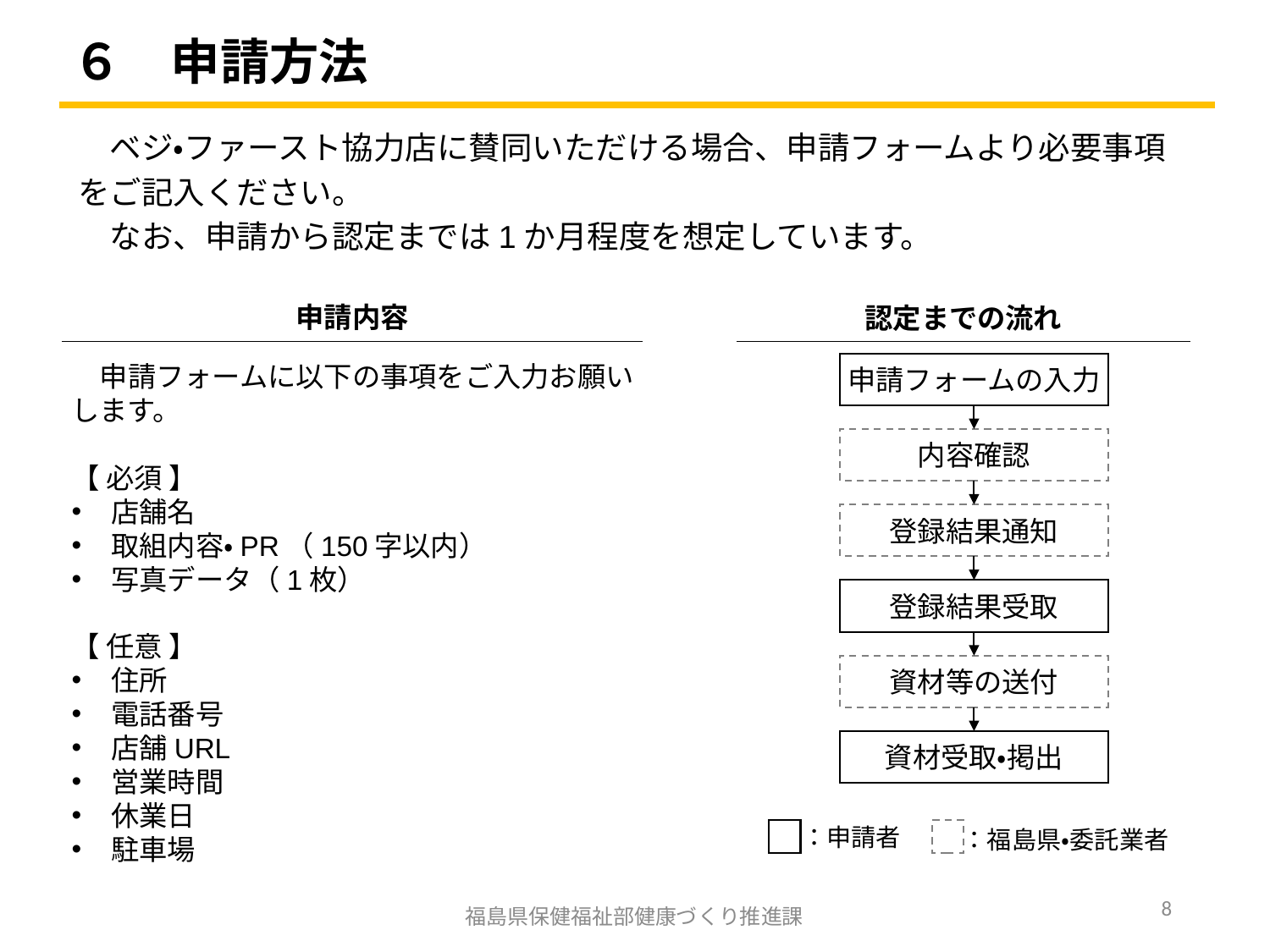

# ６　申請方法
　ベジ・ファースト協力店に賛同いただける場合、申請フォームより必要事項
をご記入ください。
　なお、申請から認定までは1か月程度を想定しています。
申請内容
認定までの流れ
　申請フォームに以下の事項をご入力お願いします。

【 必須 】
店舗名
取組内容・PR（150字以内）
写真データ（1枚）

【 任意 】
住所
電話番号
店舗URL
営業時間
休業日
駐車場

申請フォームの入力
内容確認
登録結果通知
登録結果受取
資材等の送付
資材受取・掲出
：福島県・委託業者

：申請者

8
福島県保健福祉部健康づくり推進課